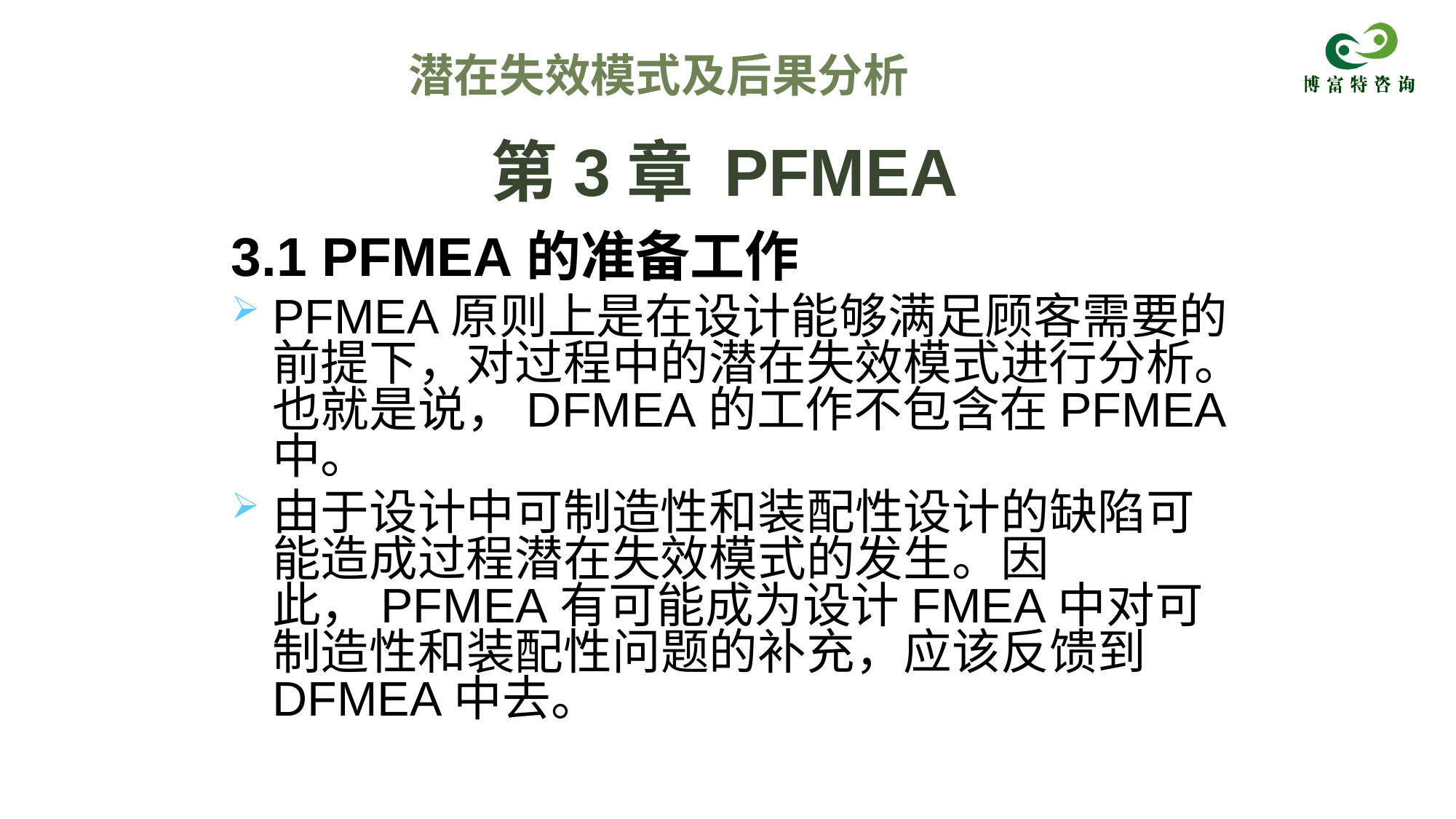

潜在失效模式及后果分析
# 第3章 PFMEA
3.1 PFMEA的准备工作
PFMEA原则上是在设计能够满足顾客需要的前提下，对过程中的潜在失效模式进行分析。也就是说，DFMEA的工作不包含在PFMEA中。
由于设计中可制造性和装配性设计的缺陷可能造成过程潜在失效模式的发生。因此，PFMEA有可能成为设计FMEA中对可制造性和装配性问题的补充，应该反馈到DFMEA中去。
27